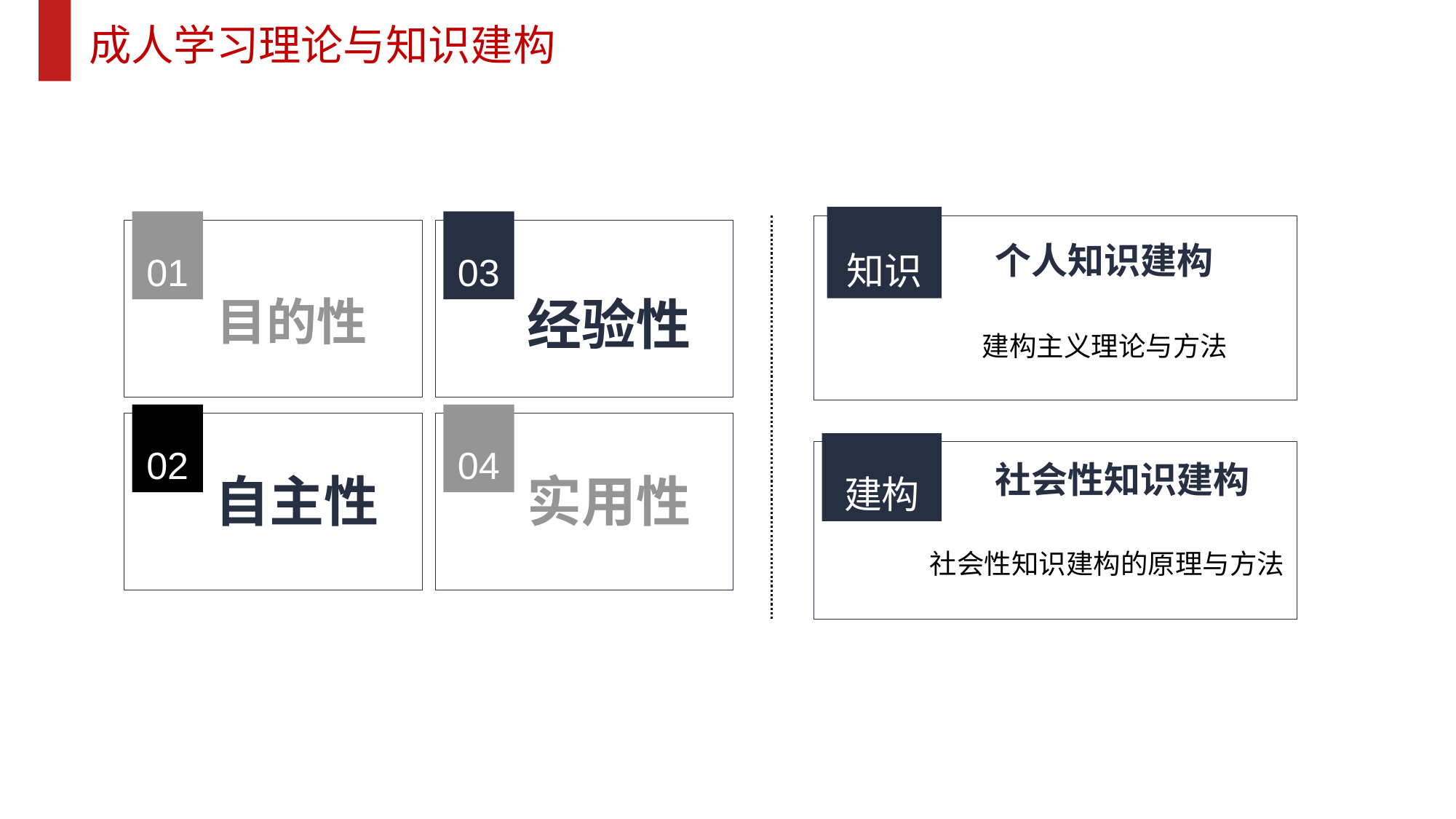

成人学习理论与知识建构
知识

个人知识建构
01

目的性
03

经验性
建构主义理论与方法
02

自主性
04

实用性
建构

社会性知识建构
社会性知识建构的原理与方法